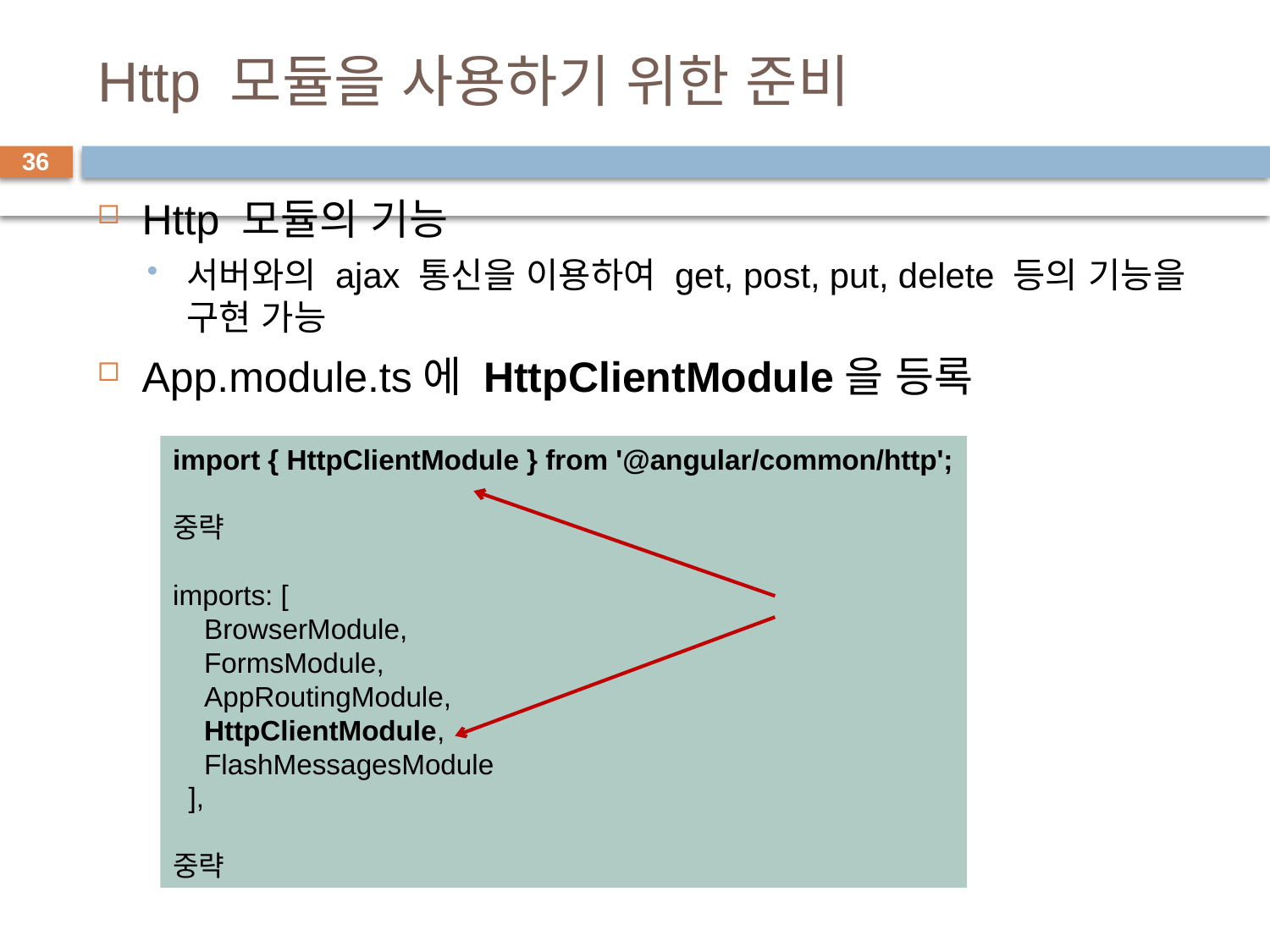

# Http 모듈을 사용하기 위한 준비
36
Http 모듈의 기능
서버와의 ajax 통신을 이용하여 get, post, put, delete 등의 기능을 구현 가능
App.module.ts에 HttpClientModule을 등록
import { HttpClientModule } from '@angular/common/http';

중략

imports: [
    BrowserModule,
    FormsModule,
    AppRoutingModule,
    HttpClientModule,
    FlashMessagesModule
  ],

중략